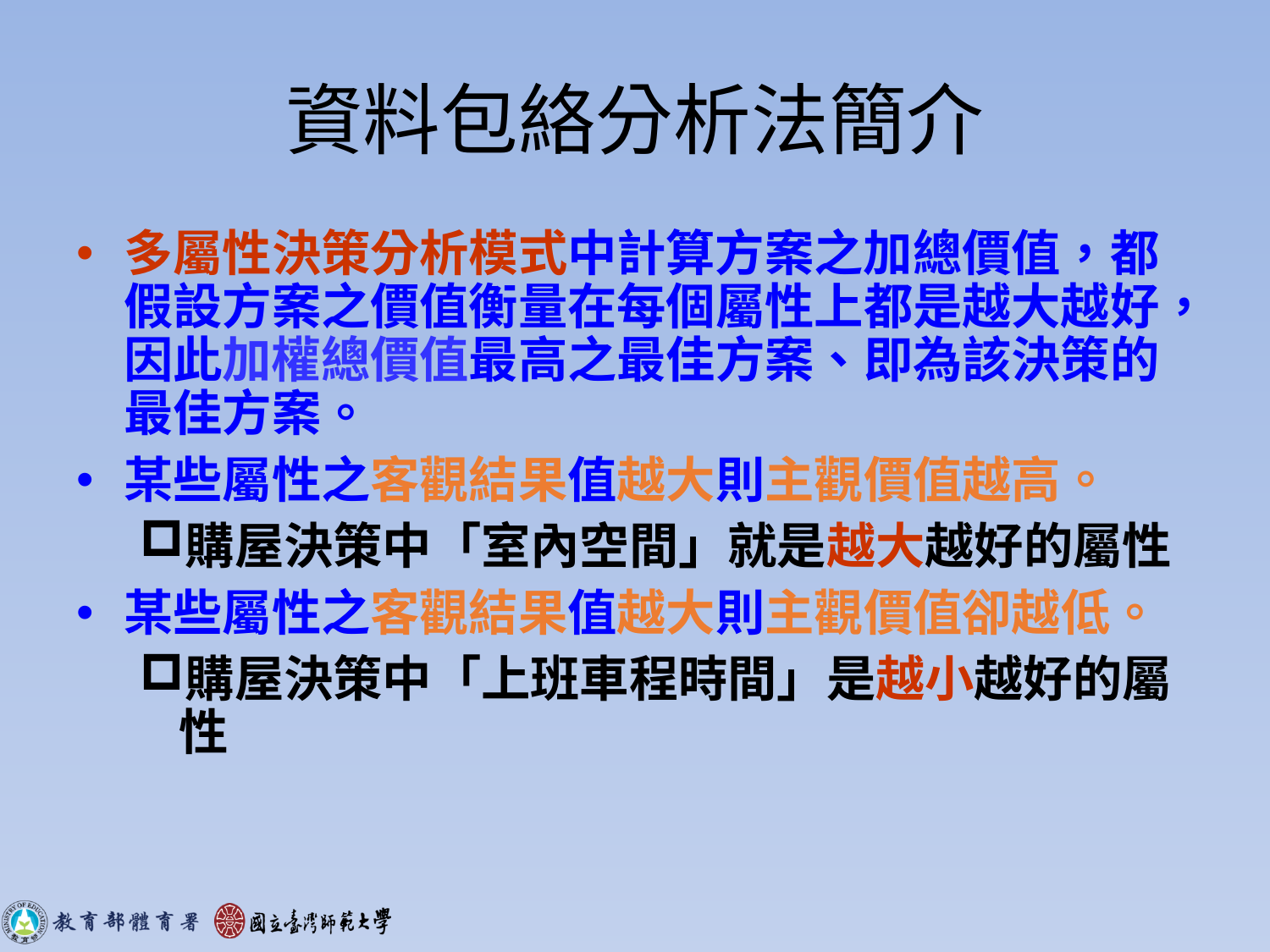

# 資料包絡分析法簡介
多屬性決策分析模式中計算方案之加總價值，都假設方案之價值衡量在每個屬性上都是越大越好，因此加權總價值最高之最佳方案、即為該決策的最佳方案。
某些屬性之客觀結果值越大則主觀價值越高。
購屋決策中「室內空間」就是越大越好的屬性
某些屬性之客觀結果值越大則主觀價值卻越低。
購屋決策中「上班車程時間」是越小越好的屬性